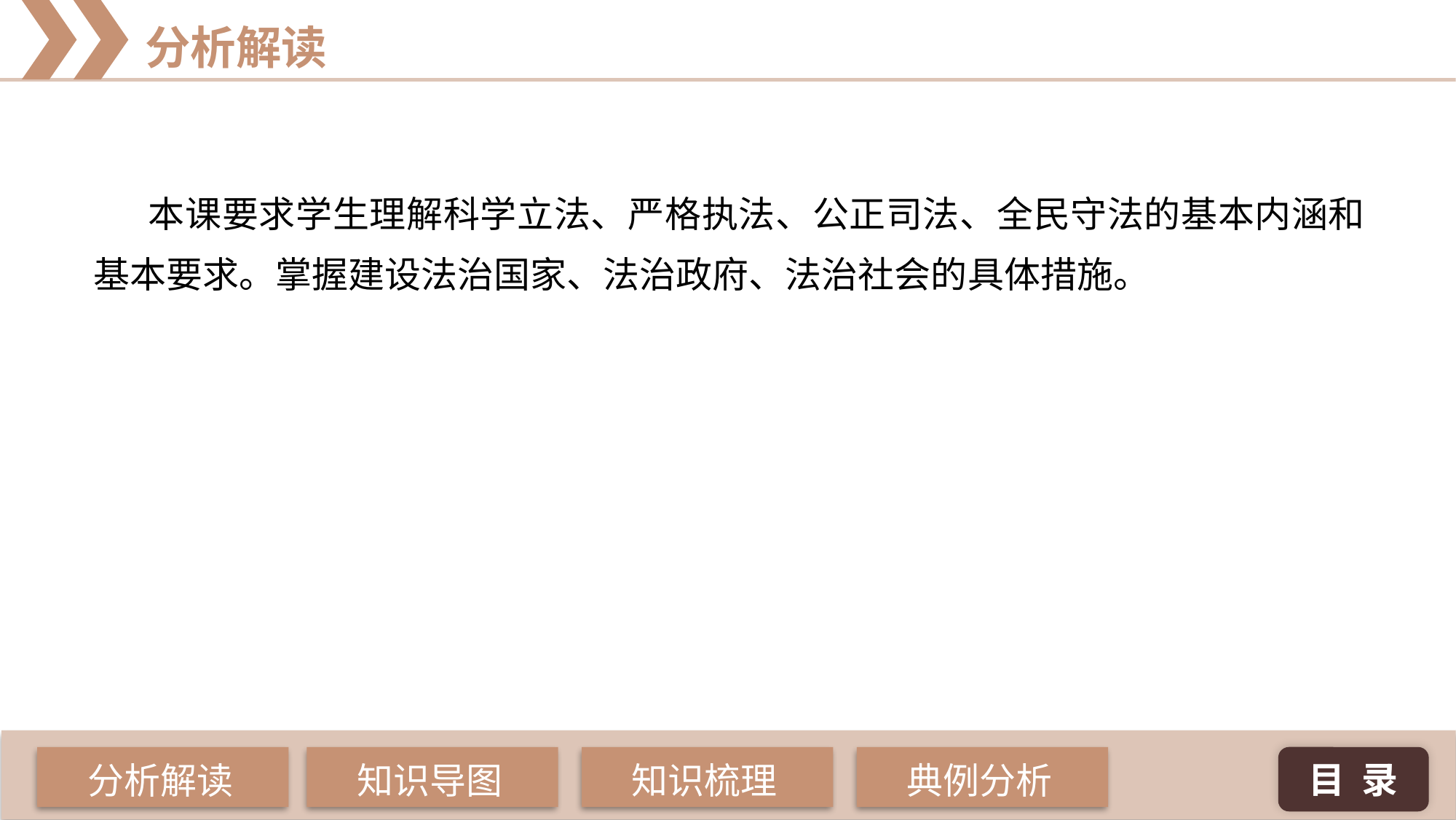

本课要求学生理解科学立法、严格执法、公正司法、全民守法的基本内涵和基本要求。掌握建设法治国家、法治政府、法治社会的具体措施。